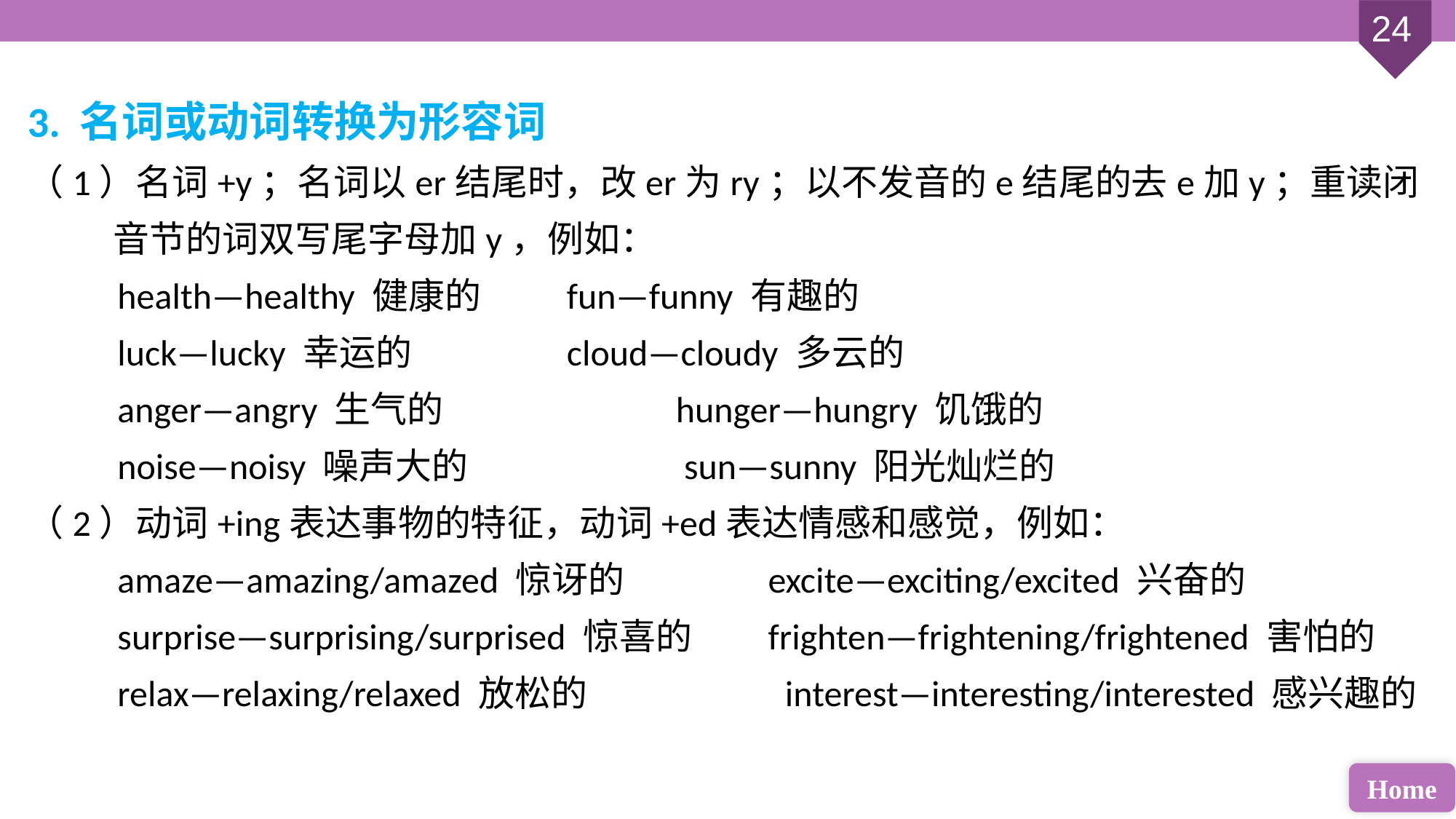

3. 名词或动词转换为形容词
（1）名词+y；名词以er结尾时，改er为ry；以不发音的e结尾的去e加y；重读闭音节的词双写尾字母加y，例如：
           health—healthy 健康的 	 fun—funny 有趣的
           luck—lucky 幸运的		 cloud—cloudy 多云的
           anger—angry 生气的 		 hunger—hungry 饥饿的
           noise—noisy 噪声大的		  sun—sunny 阳光灿烂的
（2）动词+ing表达事物的特征，动词+ed表达情感和感觉，例如：
           amaze—amazing/amazed 惊讶的 		excite—exciting/excited 兴奋的
           surprise—surprising/surprised 惊喜的 	frighten—frightening/frightened 害怕的
           relax—relaxing/relaxed 放松的		 interest—interesting/interested 感兴趣的